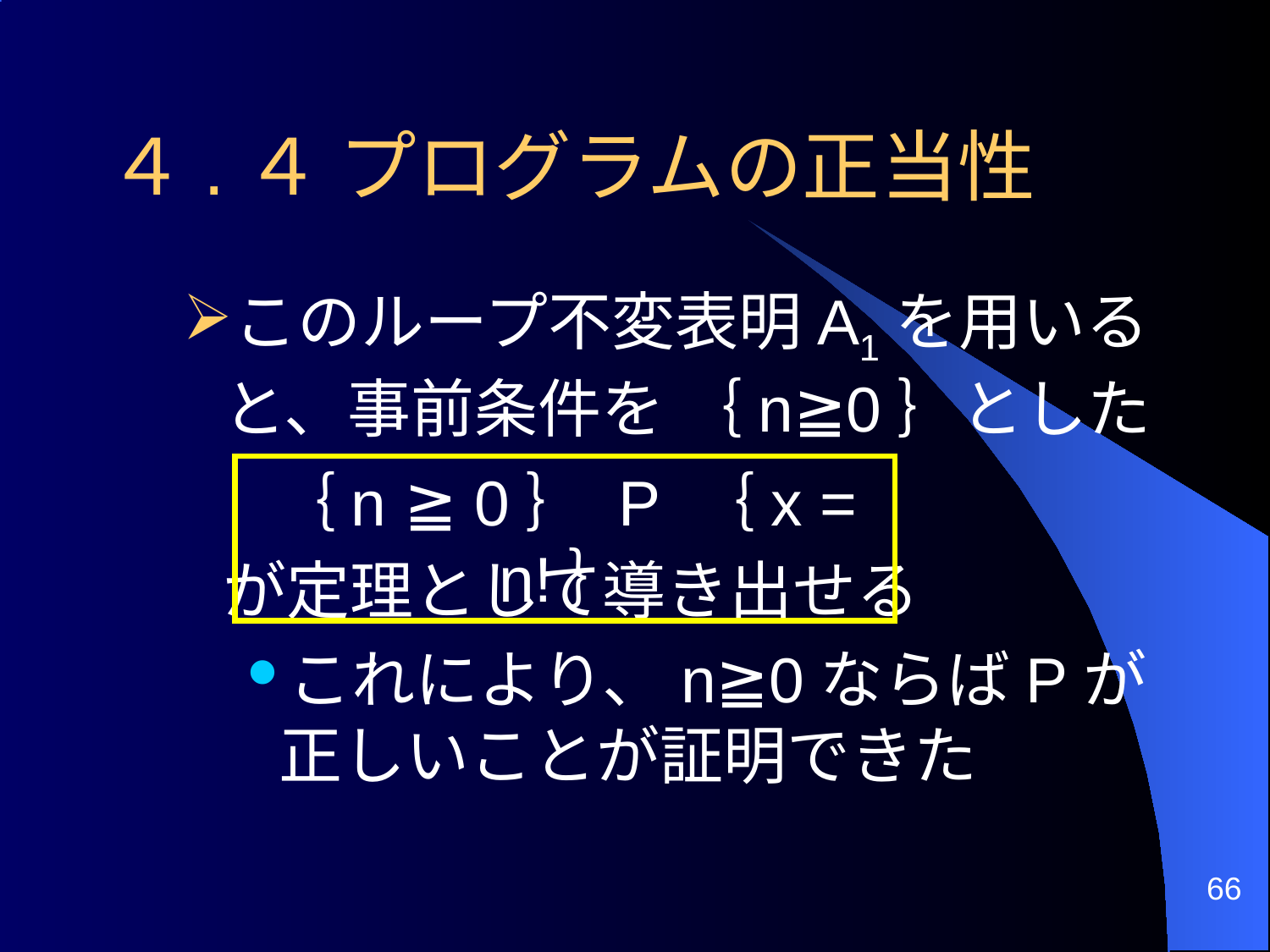

# ４.４ プログラムの正当性
このループ不変表明A1を用いると、事前条件を ｛n≧0｝とした

	が定理として導き出せる
これにより、n≧0ならばPが正しいことが証明できた
｛n ≧ 0｝ P ｛x = n!｝
66